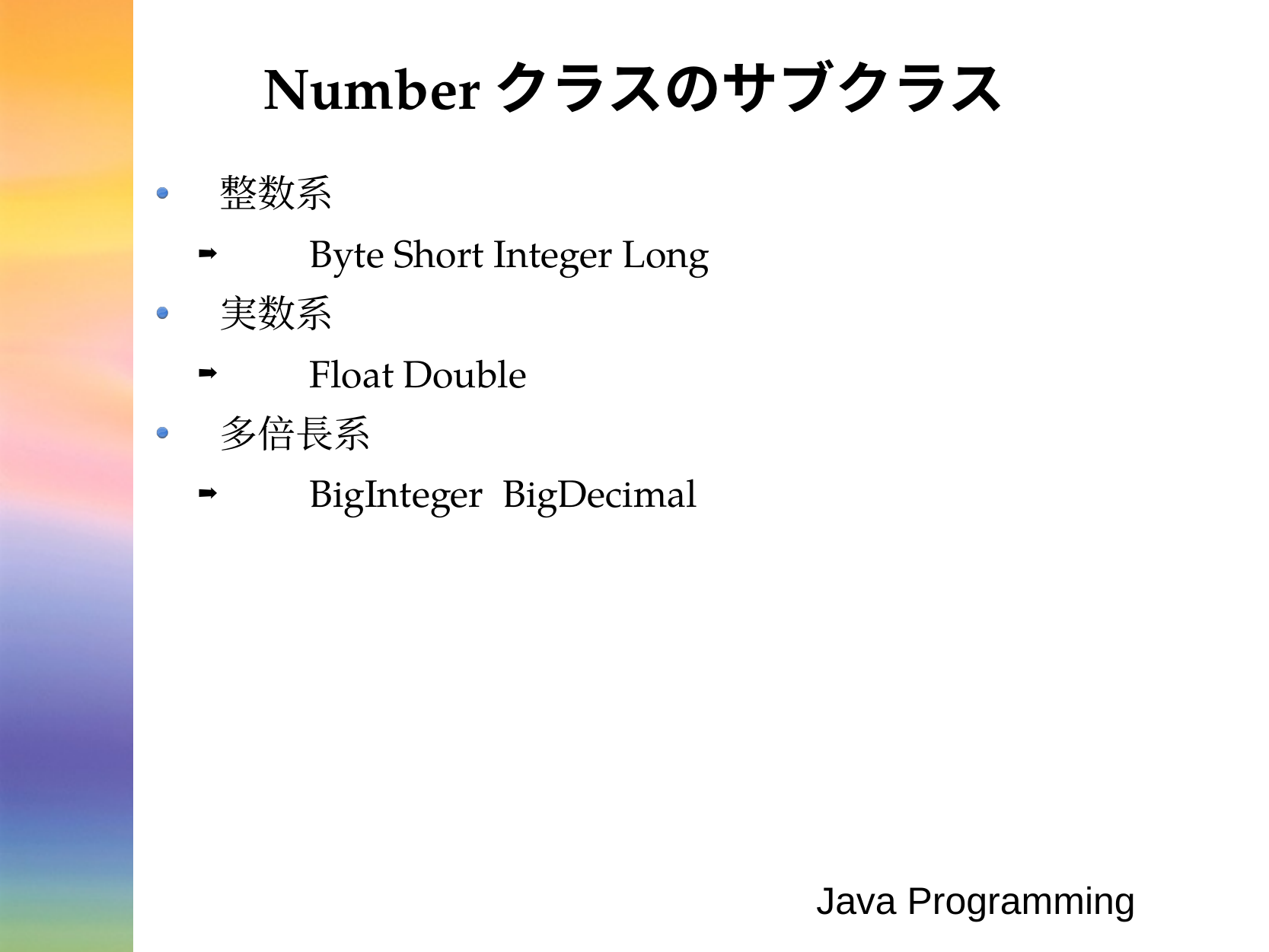

# Numberクラスのサブクラス
整数系
　Byte Short Integer Long
実数系
　Float Double
多倍長系
　BigInteger  BigDecimal